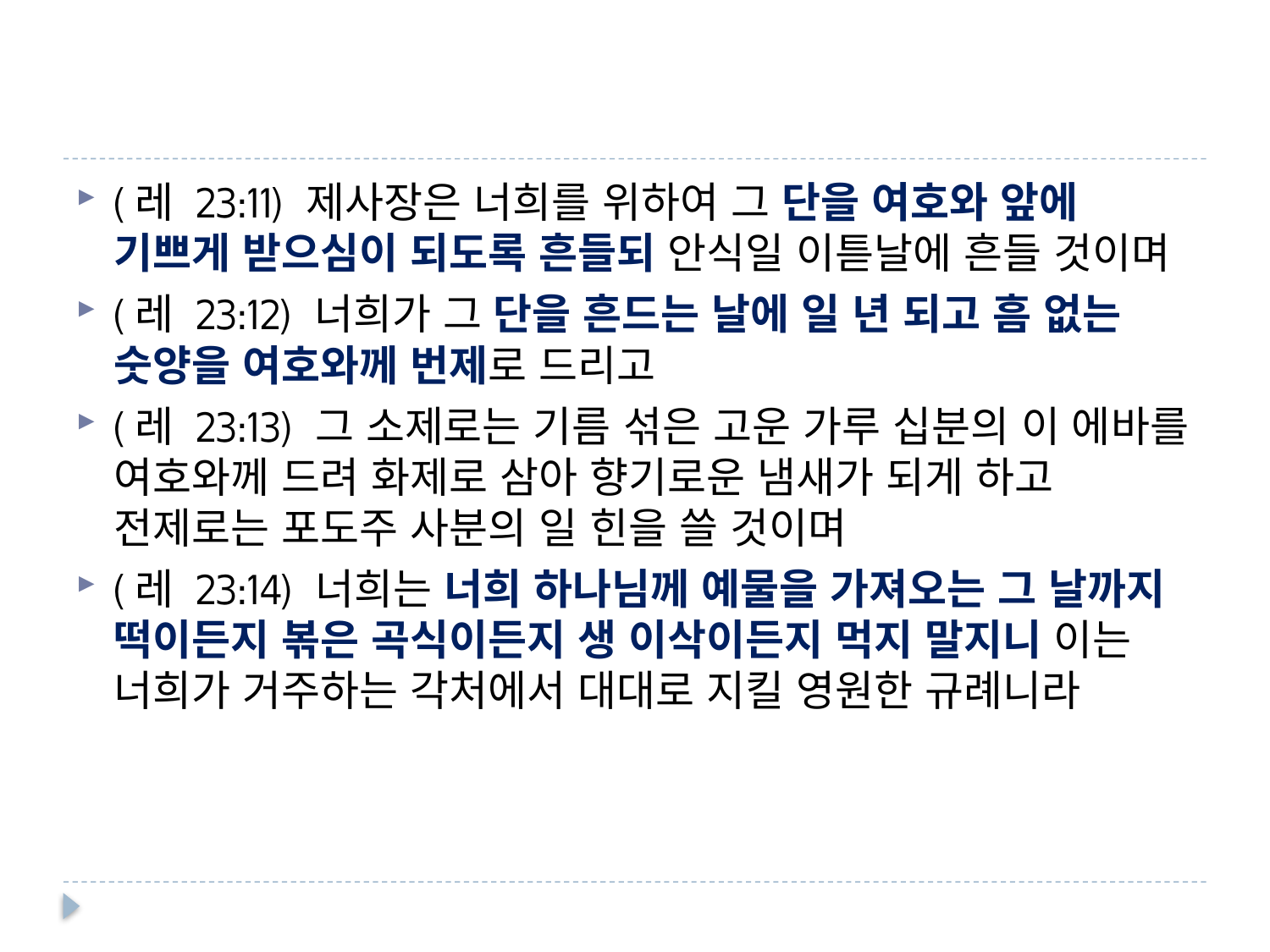

#
(레 23:11) 제사장은 너희를 위하여 그 단을 여호와 앞에 기쁘게 받으심이 되도록 흔들되 안식일 이튿날에 흔들 것이며
(레 23:12) 너희가 그 단을 흔드는 날에 일 년 되고 흠 없는 숫양을 여호와께 번제로 드리고
(레 23:13) 그 소제로는 기름 섞은 고운 가루 십분의 이 에바를 여호와께 드려 화제로 삼아 향기로운 냄새가 되게 하고 전제로는 포도주 사분의 일 힌을 쓸 것이며
(레 23:14) 너희는 너희 하나님께 예물을 가져오는 그 날까지 떡이든지 볶은 곡식이든지 생 이삭이든지 먹지 말지니 이는 너희가 거주하는 각처에서 대대로 지킬 영원한 규례니라